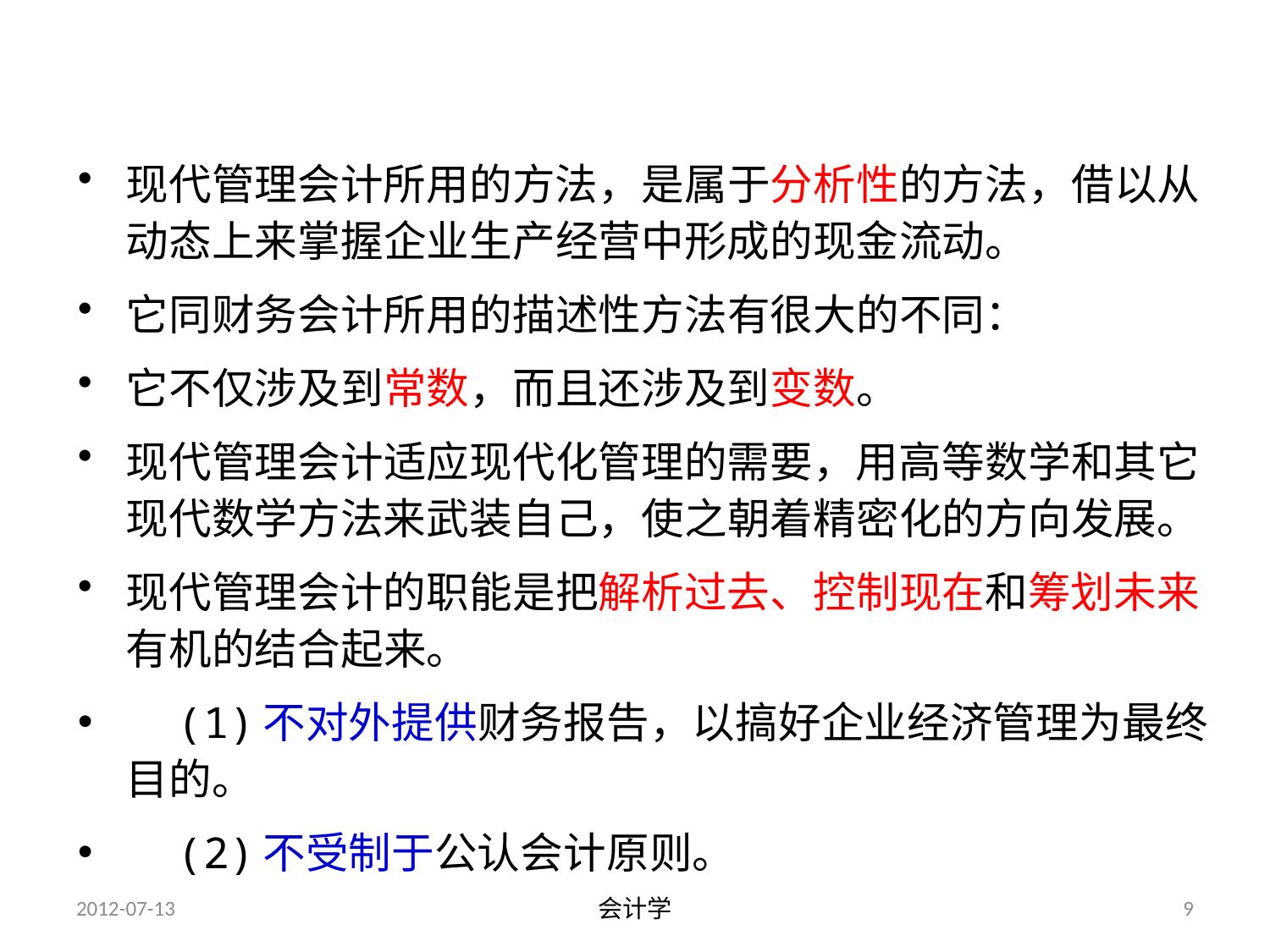

现代管理会计所用的方法，是属于分析性的方法，借以从动态上来掌握企业生产经营中形成的现金流动。
它同财务会计所用的描述性方法有很大的不同：
它不仅涉及到常数，而且还涉及到变数。
现代管理会计适应现代化管理的需要，用高等数学和其它现代数学方法来武装自己，使之朝着精密化的方向发展。
现代管理会计的职能是把解析过去、控制现在和筹划未来有机的结合起来。
  (1)不对外提供财务报告，以搞好企业经济管理为最终目的。
  (2)不受制于公认会计原则。

2012-07-13
会计学
9